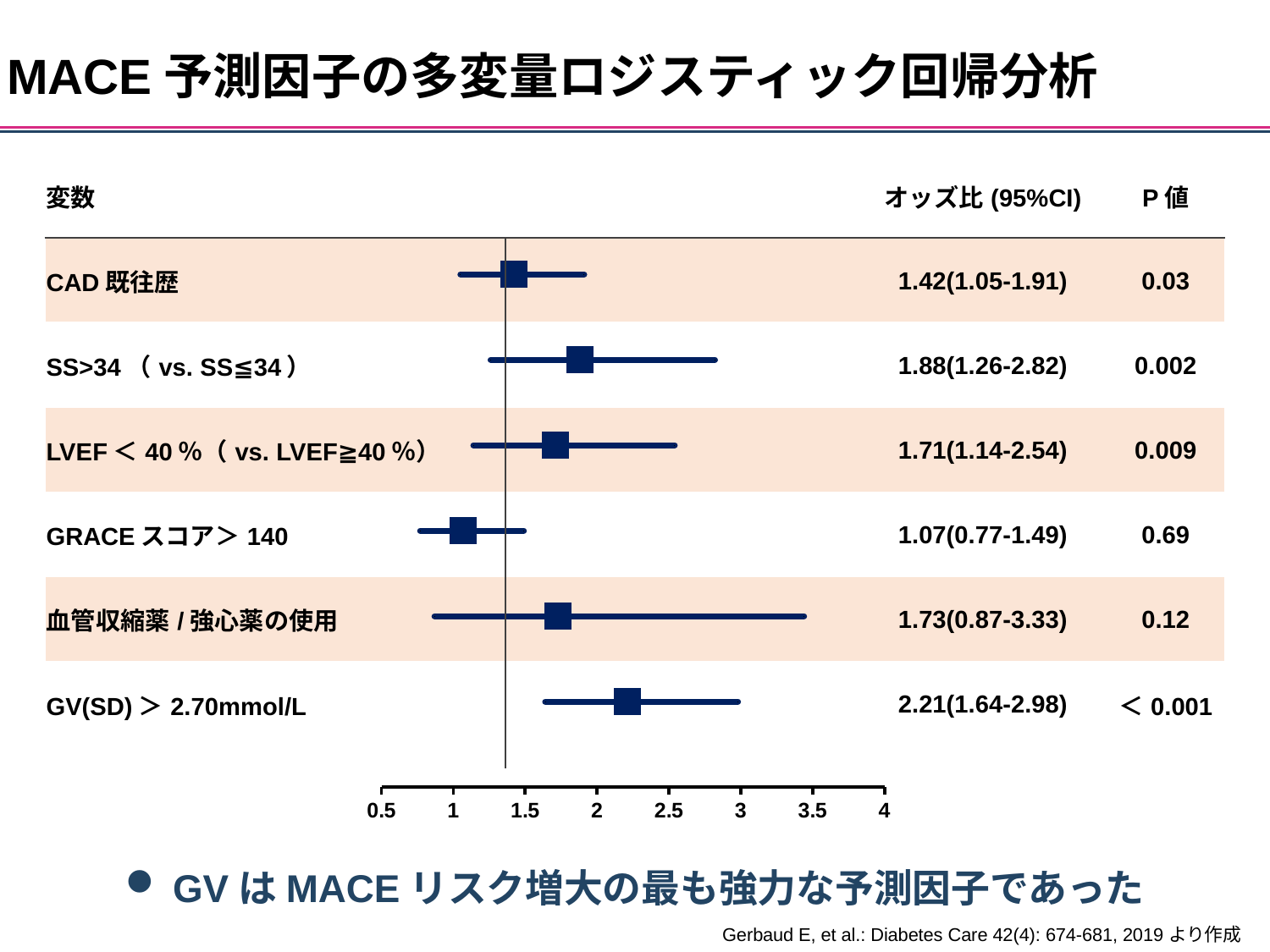

MACE予測因子の多変量ロジスティック回帰分析
| 変数 |  | オッズ比(95%CI) | P値 |
| --- | --- | --- | --- |
| CAD既往歴 |  | 1.42(1.05-1.91) | 0.03 |
| SS>34（vs. SS≦34） |  | 1.88(1.26-2.82) | 0.002 |
| LVEF＜40％（vs. LVEF≧40％） |  | 1.71(1.14-2.54) | 0.009 |
| GRACEスコア＞140 |  | 1.07(0.77-1.49) | 0.69 |
| 血管収縮薬/強心薬の使用 |  | 1.73(0.87-3.33) | 0.12 |
| GV(SD)＞2.70mmol/L |  | 2.21(1.64-2.98) | ＜0.001 |

### Chart

| Category |  |  |  |  |  |  |
|---|---|---|---|---|---|---|
GVはMACEリスク増大の最も強力な予測因子であった
Gerbaud E, et al.: Diabetes Care 42(4): 674-681, 2019より作成